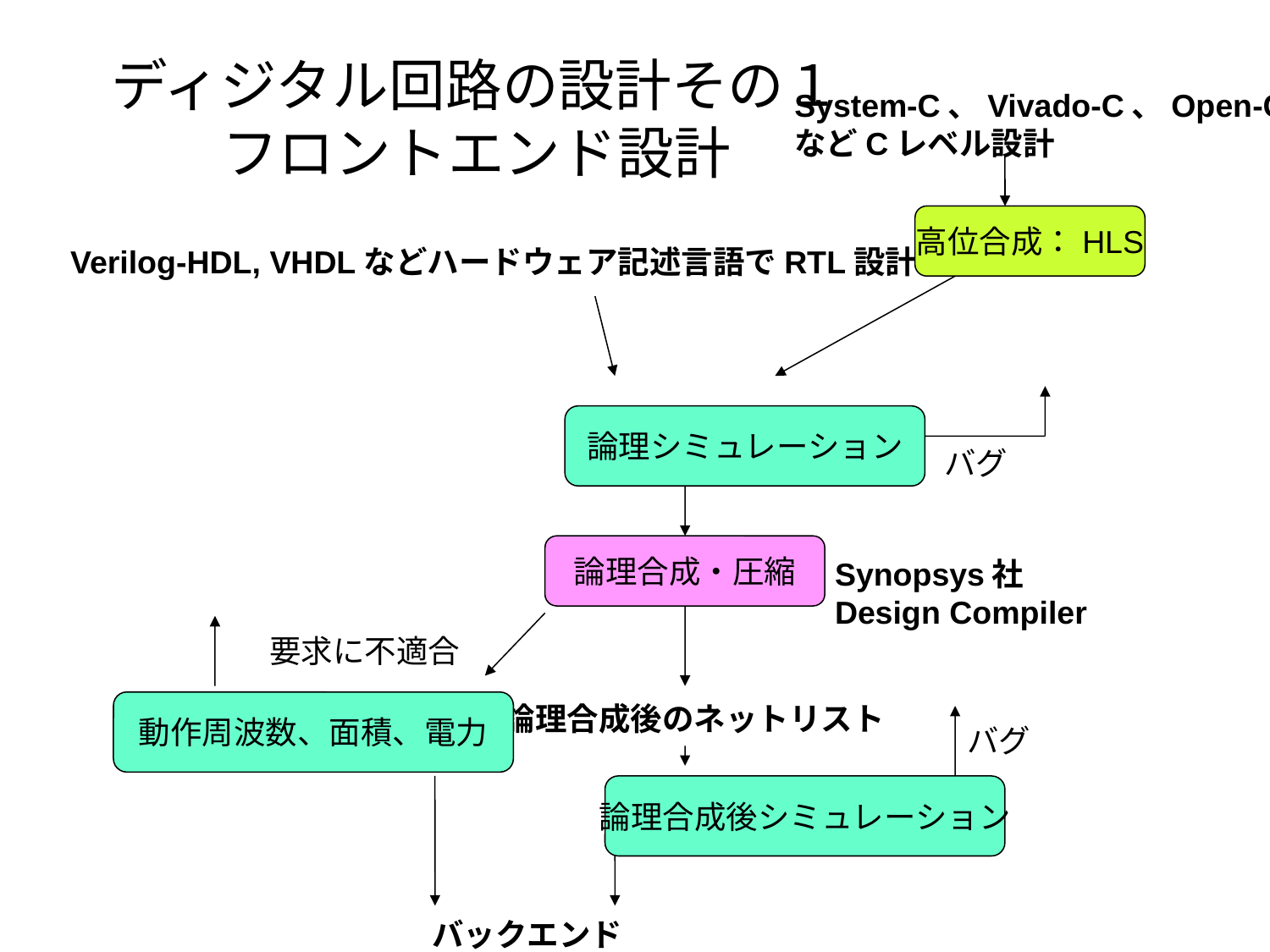

# ディジタル回路の設計その１ フロントエンド設計
System-C、Vivado-C、Open-CL
などCレベル設計

高位合成：HLS
Verilog-HDL, VHDLなどハードウェア記述言語でRTL設計

論理シミュレーション

バグ

論理合成・圧縮
Synopsys社
Design Compiler

要求に不適合
動作周波数、面積、電力
論理合成後のネットリスト

バグ

論理合成後シミュレーション

バックエンド